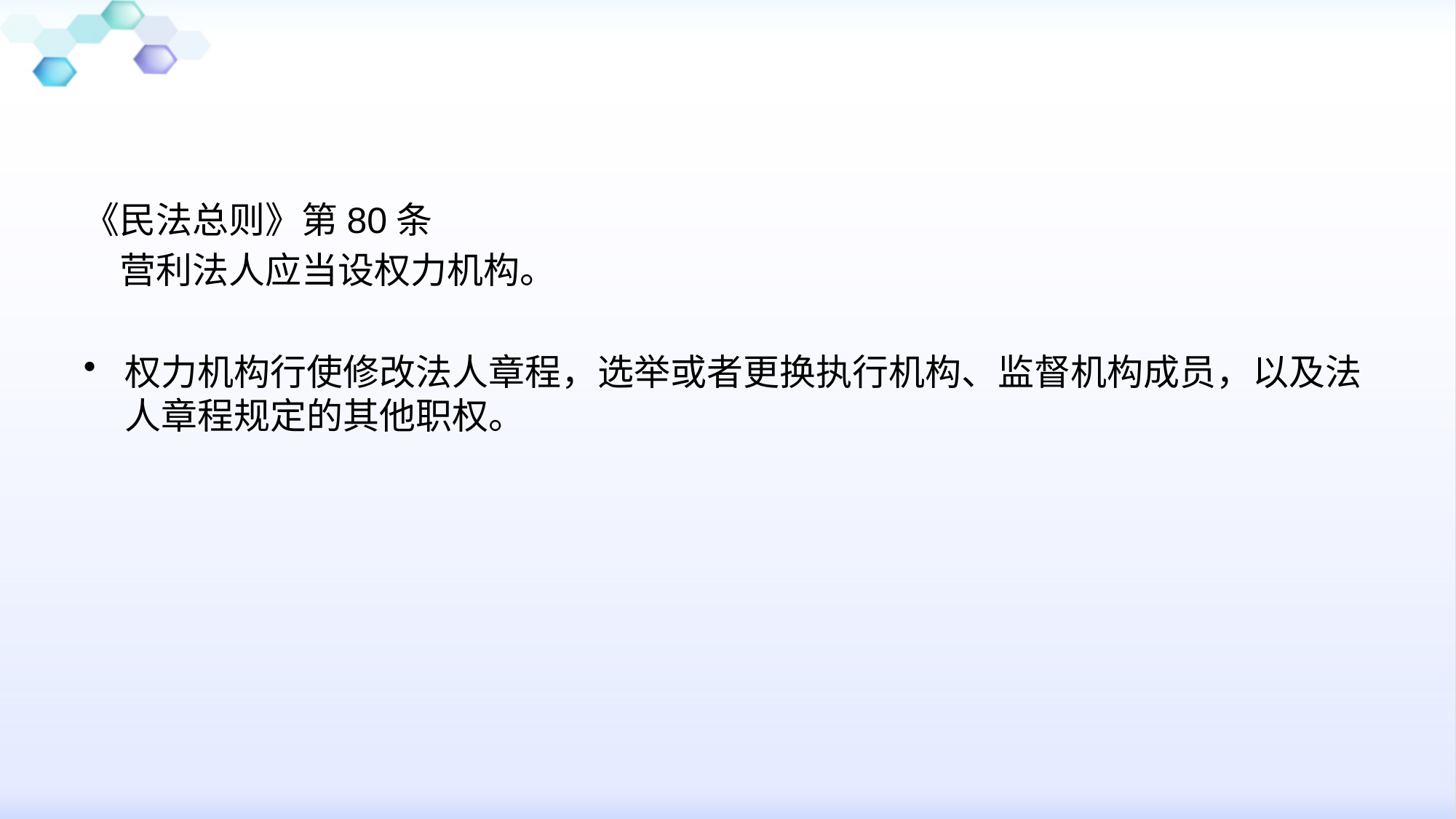

《民法总则》第80条
　营利法人应当设权力机构。

权力机构行使修改法人章程，选举或者更换执行机构、监督机构成员，以及法人章程规定的其他职权。